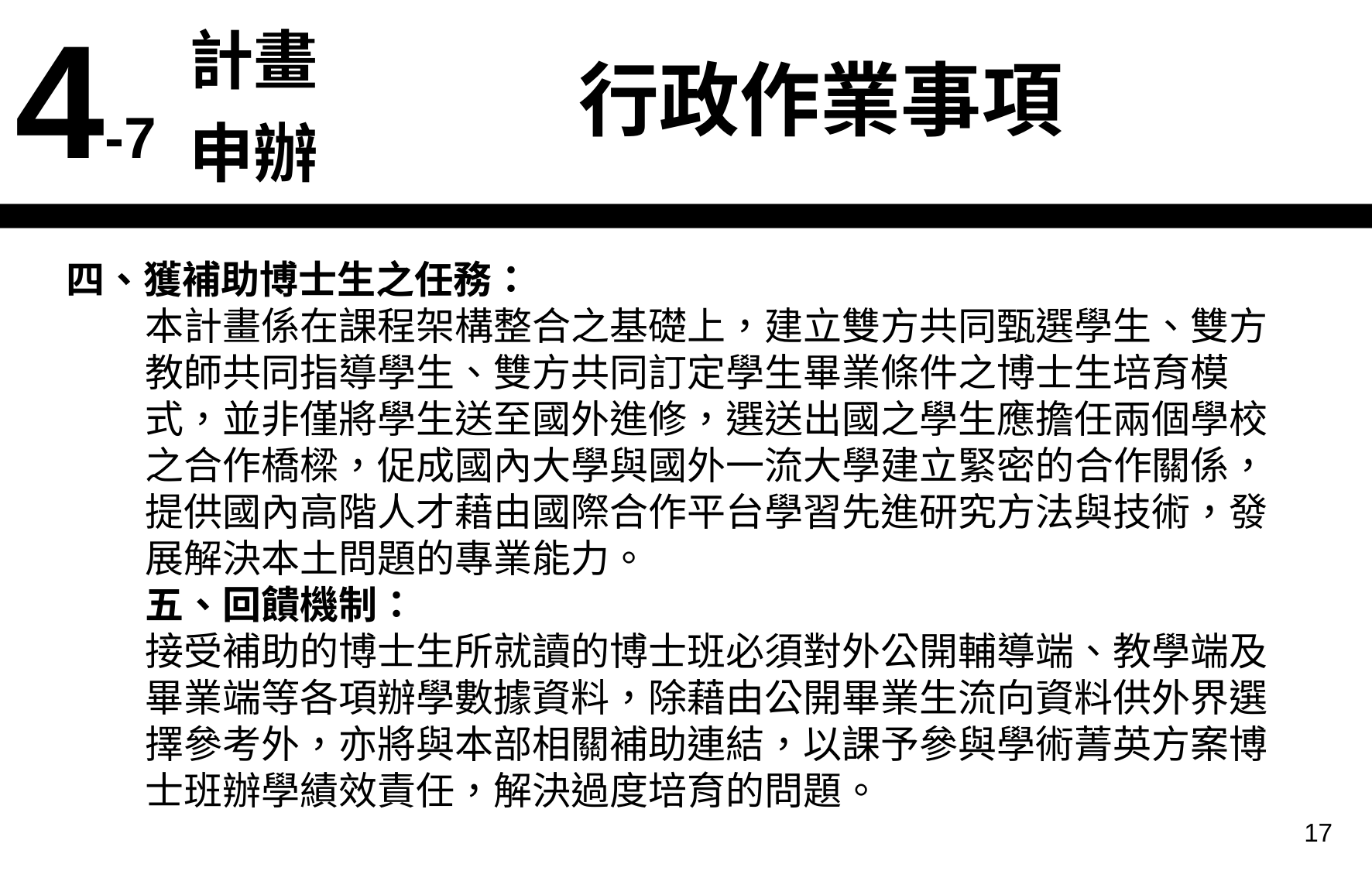

| 4-7 | 計畫申辦 |
| --- | --- |
行政作業事項
四、獲補助博士生之任務：
本計畫係在課程架構整合之基礎上，建立雙方共同甄選學生、雙方教師共同指導學生、雙方共同訂定學生畢業條件之博士生培育模式，並非僅將學生送至國外進修，選送出國之學生應擔任兩個學校之合作橋樑，促成國內大學與國外一流大學建立緊密的合作關係，提供國內高階人才藉由國際合作平台學習先進研究方法與技術，發展解決本土問題的專業能力。
五、回饋機制：
接受補助的博士生所就讀的博士班必須對外公開輔導端、教學端及畢業端等各項辦學數據資料，除藉由公開畢業生流向資料供外界選擇參考外，亦將與本部相關補助連結，以課予參與學術菁英方案博士班辦學績效責任，解決過度培育的問題。
17